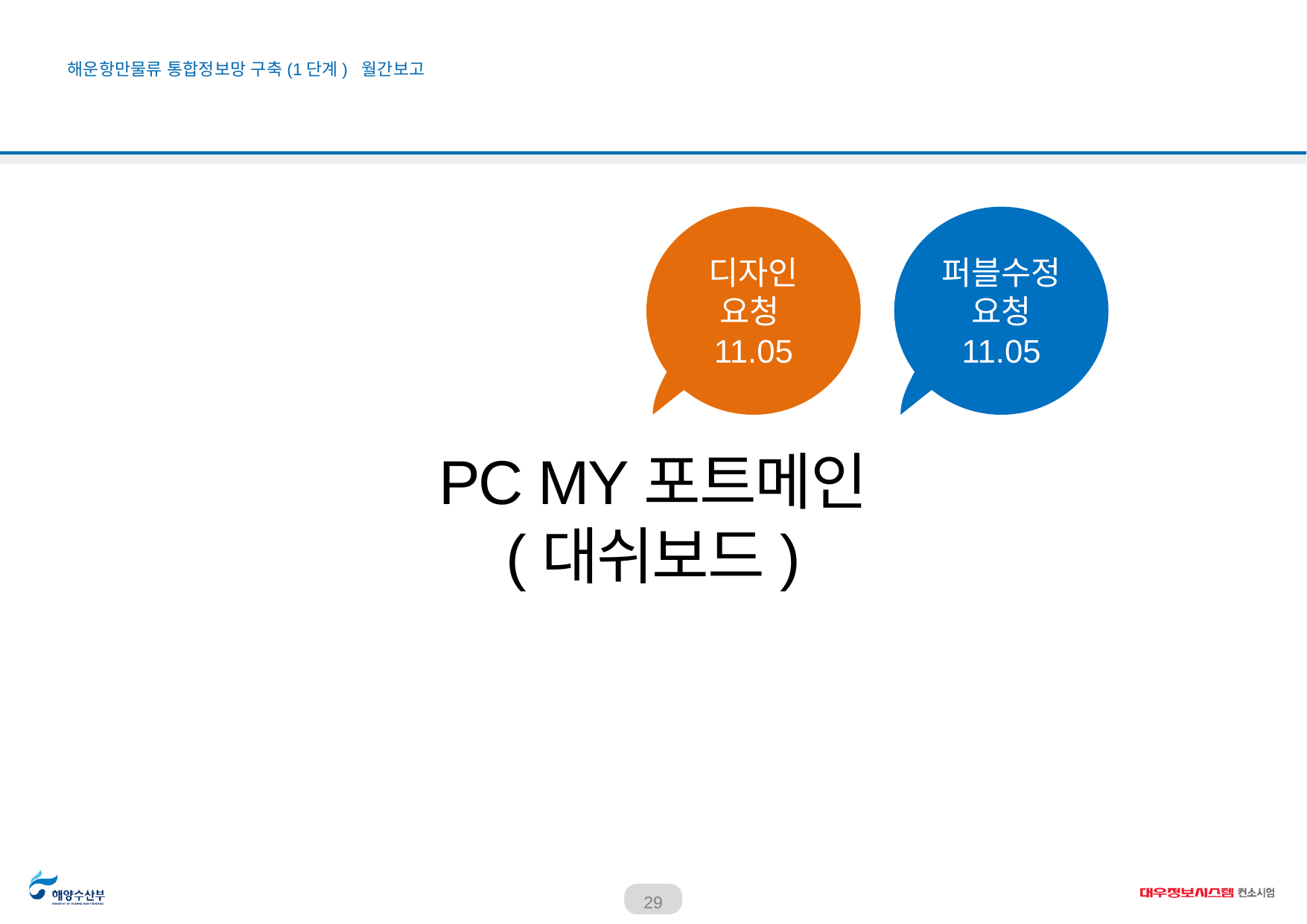

디자인
요청11.05

퍼블수정
요청
11.05

PC MY포트메인
(대쉬보드)

29